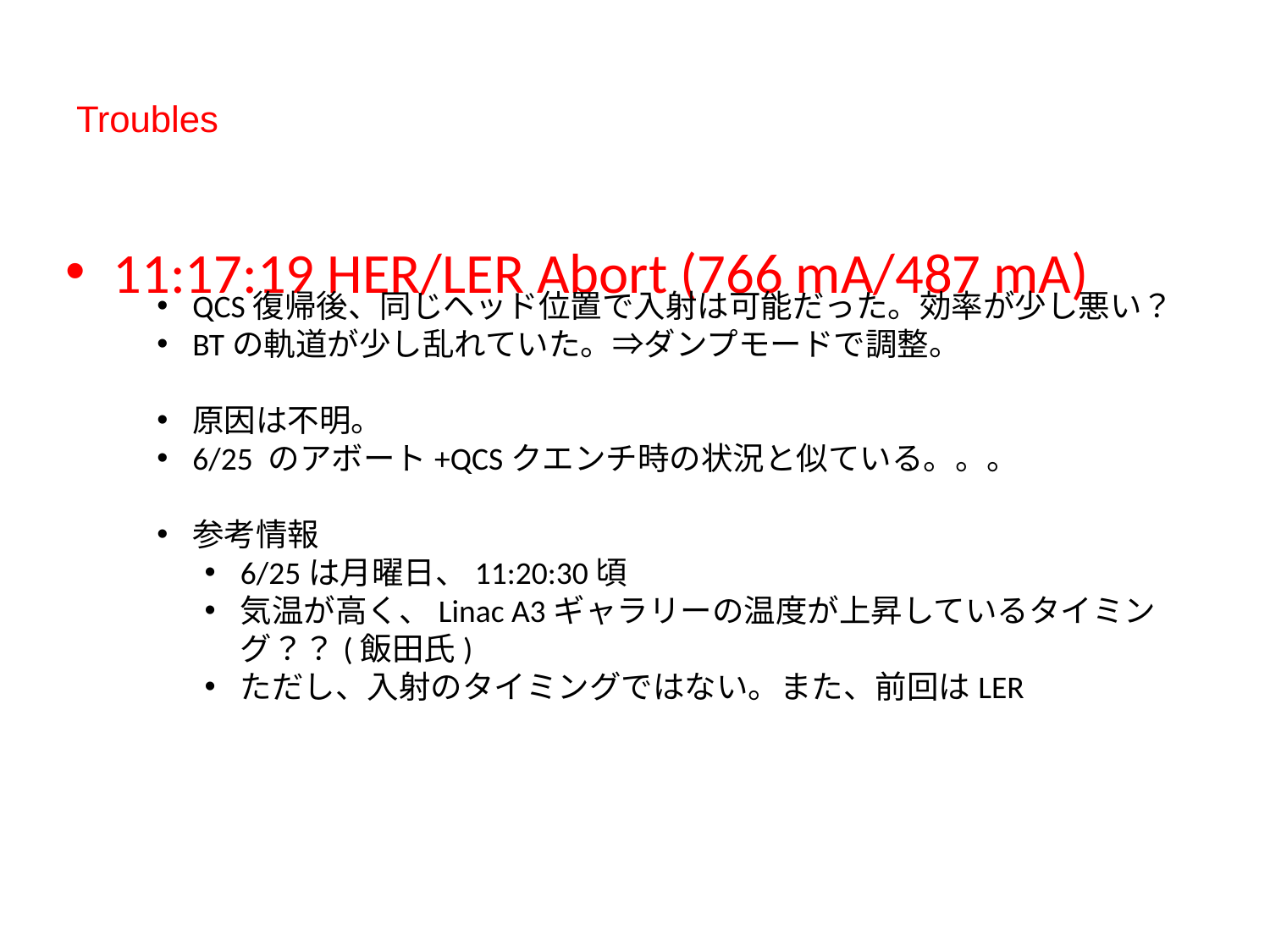

# Troubles
11:17:19 HER/LER Abort (766 mA/487 mA)

QCS復帰後、同じヘッド位置で入射は可能だった。効率が少し悪い？
BTの軌道が少し乱れていた。⇒ダンプモードで調整。

原因は不明。
6/25 のアボート+QCSクエンチ時の状況と似ている。。。

参考情報
6/25は月曜日、11:20:30頃
気温が高く、Linac A3ギャラリーの温度が上昇しているタイミング？？(飯田氏)
ただし、入射のタイミングではない。また、前回はLER